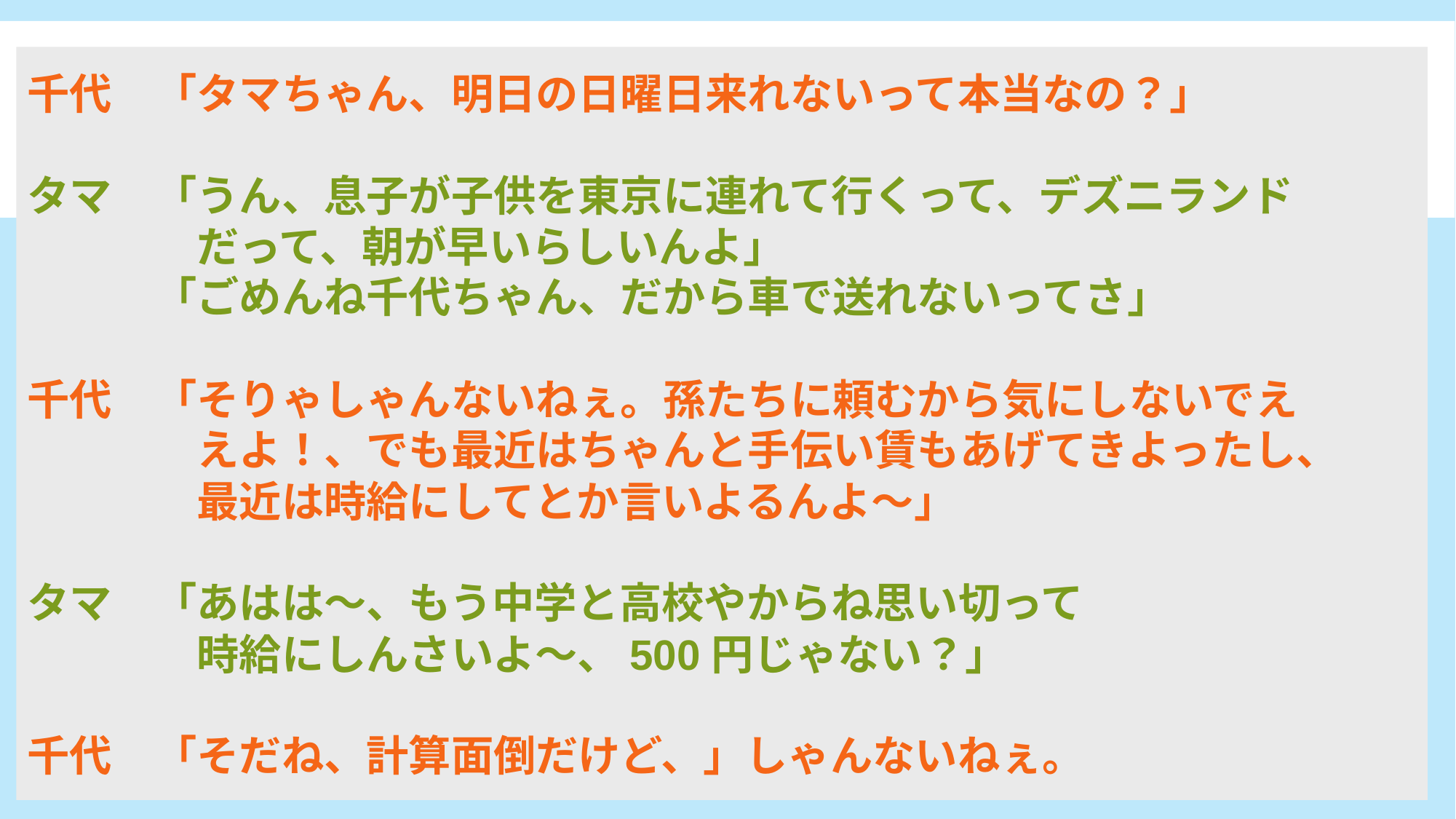

千代　「タマちゃん、明日の日曜日来れないって本当なの？」

タマ　「うん、息子が子供を東京に連れて行くって、デズニランド
　　　　だって、朝が早いらしいんよ」
　　　「ごめんね千代ちゃん、だから車で送れないってさ」

千代　「そりゃしゃんないねぇ。孫たちに頼むから気にしないでえ
　　　　えよ！、でも最近はちゃんと手伝い賃もあげてきよったし、
　　　　最近は時給にしてとか言いよるんよ～」

タマ　「あはは～、もう中学と高校やからね思い切って
　　　　時給にしんさいよ～、500円じゃない？」

千代　「そだね、計算面倒だけど、」しゃんないねぇ。